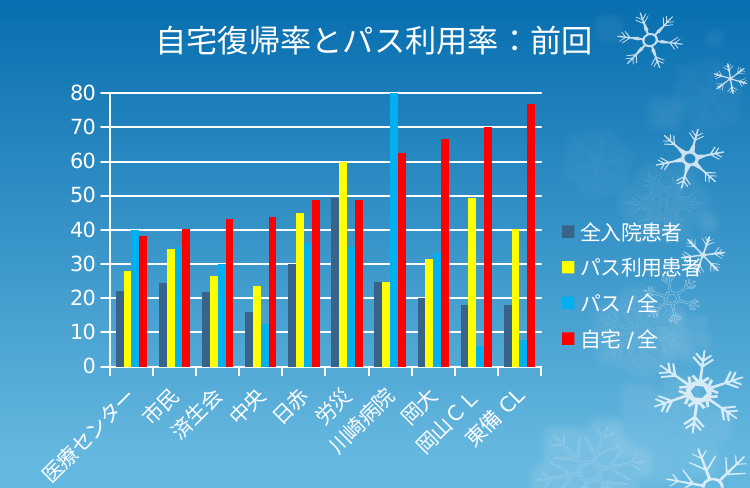

# 自宅復帰率とパス利用率：前回

### Chart

| Category | 全入院患者 | パス利用患者  | パス/全 | 自宅/全 |
|---|---|---|---|---|
| 医療センター | 22.0 | 28.1 | 40.0 | 38.18181818181819 |
| 市民 | 24.6 | 34.4 | 35.051546391752574 | 40.20618556701031 |
| 済生会 | 21.7 | 26.6 | 30.0 | 43.333333333333336 |
| 中央 | 16.0 | 23.5 | 12.5 | 43.75 |
| 日赤 | 29.9 | 44.9 | 36.11111111111111 | 48.61111111111111 |
| 労災 | 49.2 | 60.0 | 34.883720930232556 | 48.837209302325576 |
| 川崎病院 | 24.9 | 24.9 | 100.0 | 62.5 |
| 岡大 | 20.0 | 31.5 | 33.33333333333333 | 66.66666666666666 |
| 岡山ＣＬ | 18.1 | 49.3 | 6.0 | 70.0 |
| 東備CL | 17.9 | 40.3 | 7.6923076923076925 | 76.92307692307693 |